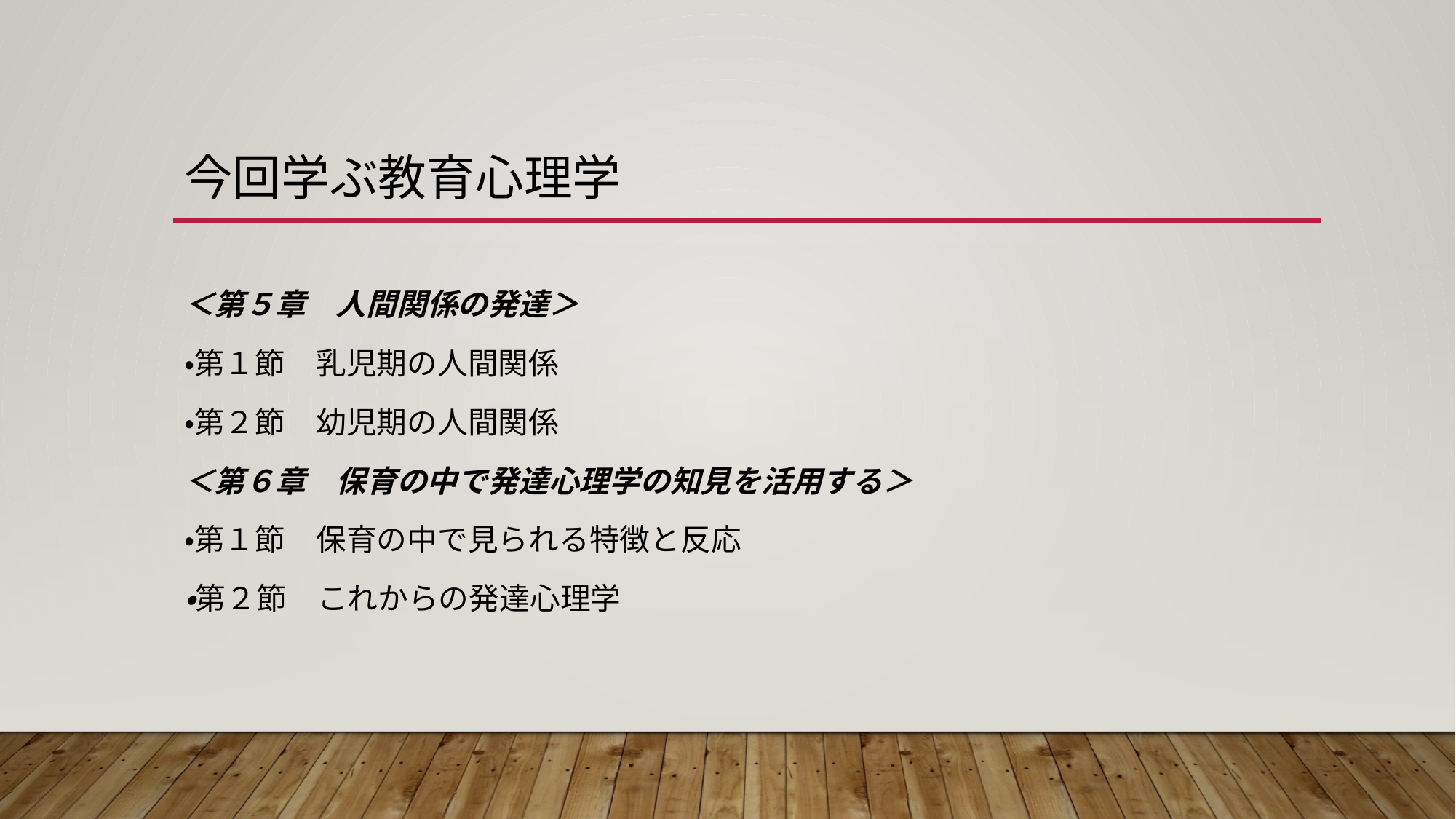

# 今回学ぶ教育心理学
＜第５章　人間関係の発達＞
・第１節　乳児期の人間関係
・第２節　幼児期の人間関係
＜第６章　保育の中で発達心理学の知見を活用する＞
・第１節　保育の中で見られる特徴と反応
・第２節　これからの発達心理学